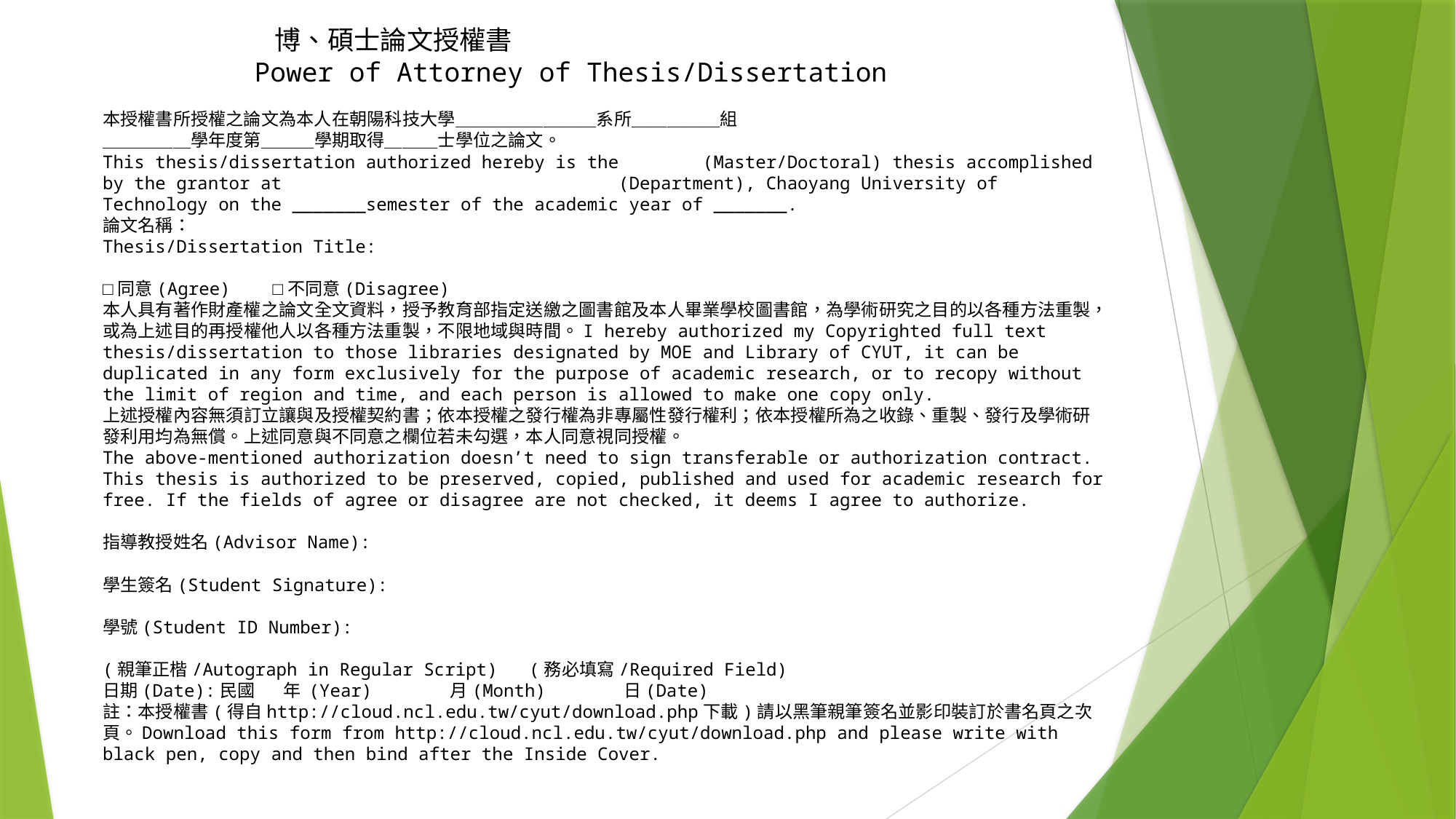

# 博、碩士論文授權書 Power of Attorney of Thesis/Dissertation 本授權書所授權之論文為本人在朝陽科技大學＿＿＿＿＿＿＿＿系所＿＿＿＿＿組 ＿＿＿＿＿學年度第＿＿＿學期取得＿＿＿士學位之論文。 This thesis/dissertation authorized hereby is the        (Master/Doctoral) thesis accomplished by the grantor at                                (Department), Chaoyang University of Technology on the _______semester of the academic year of _______. 論文名稱： Thesis/Dissertation Title: □同意(Agree)    □不同意(Disagree) 本人具有著作財產權之論文全文資料，授予教育部指定送繳之圖書館及本人畢業學校圖書館，為學術研究之目的以各種方法重製，或為上述目的再授權他人以各種方法重製，不限地域與時間。I hereby authorized my Copyrighted full text thesis/dissertation to those libraries designated by MOE and Library of CYUT, it can be duplicated in any form exclusively for the purpose of academic research, or to recopy without the limit of region and time, and each person is allowed to make one copy only. 上述授權內容無須訂立讓與及授權契約書；依本授權之發行權為非專屬性發行權利；依本授權所為之收錄、重製、發行及學術研發利用均為無償。上述同意與不同意之欄位若未勾選，本人同意視同授權。 The above-mentioned authorization doesn’t need to sign transferable or authorization contract.  This thesis is authorized to be preserved, copied, published and used for academic research for free. If the fields of agree or disagree are not checked, it deems I agree to authorize. 指導教授姓名(Advisor Name): 學生簽名(Student Signature): 學號(Student ID Number): (親筆正楷/Autograph in Regular Script)   (務必填寫/Required Field) 日期(Date):民國       年 (Year)       月(Month)       日(Date) 註：本授權書(得自http://cloud.ncl.edu.tw/cyut/download.php下載)請以黑筆親筆簽名並影印裝訂於書名頁之次頁。Download this form from http://cloud.ncl.edu.tw/cyut/download.php and please write with black pen, copy and then bind after the Inside Cover.